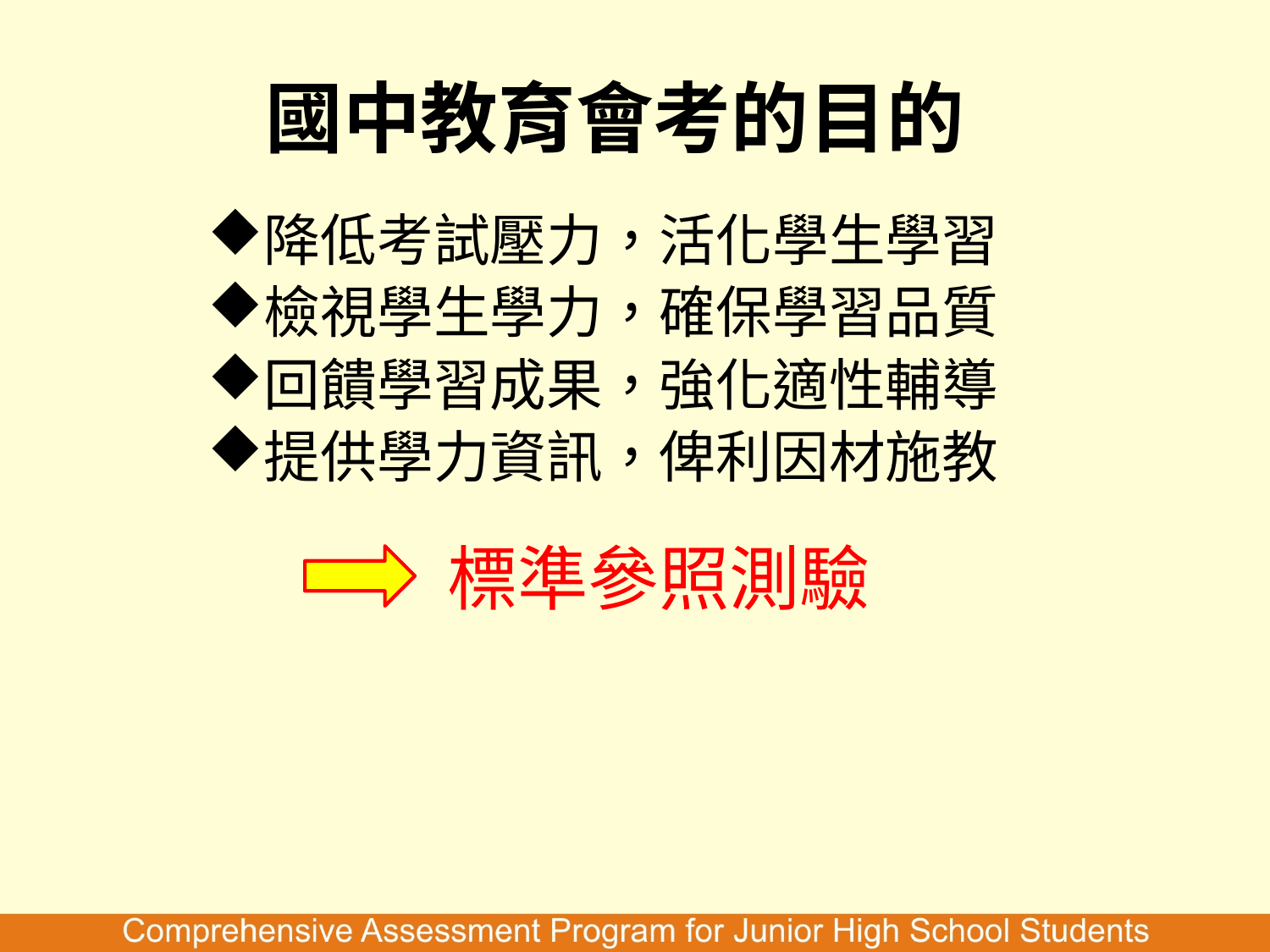

# 國中教育會考的目的
降低考試壓力，活化學生學習
檢視學生學力，確保學習品質
回饋學習成果，強化適性輔導
提供學力資訊，俾利因材施教

標準參照測驗